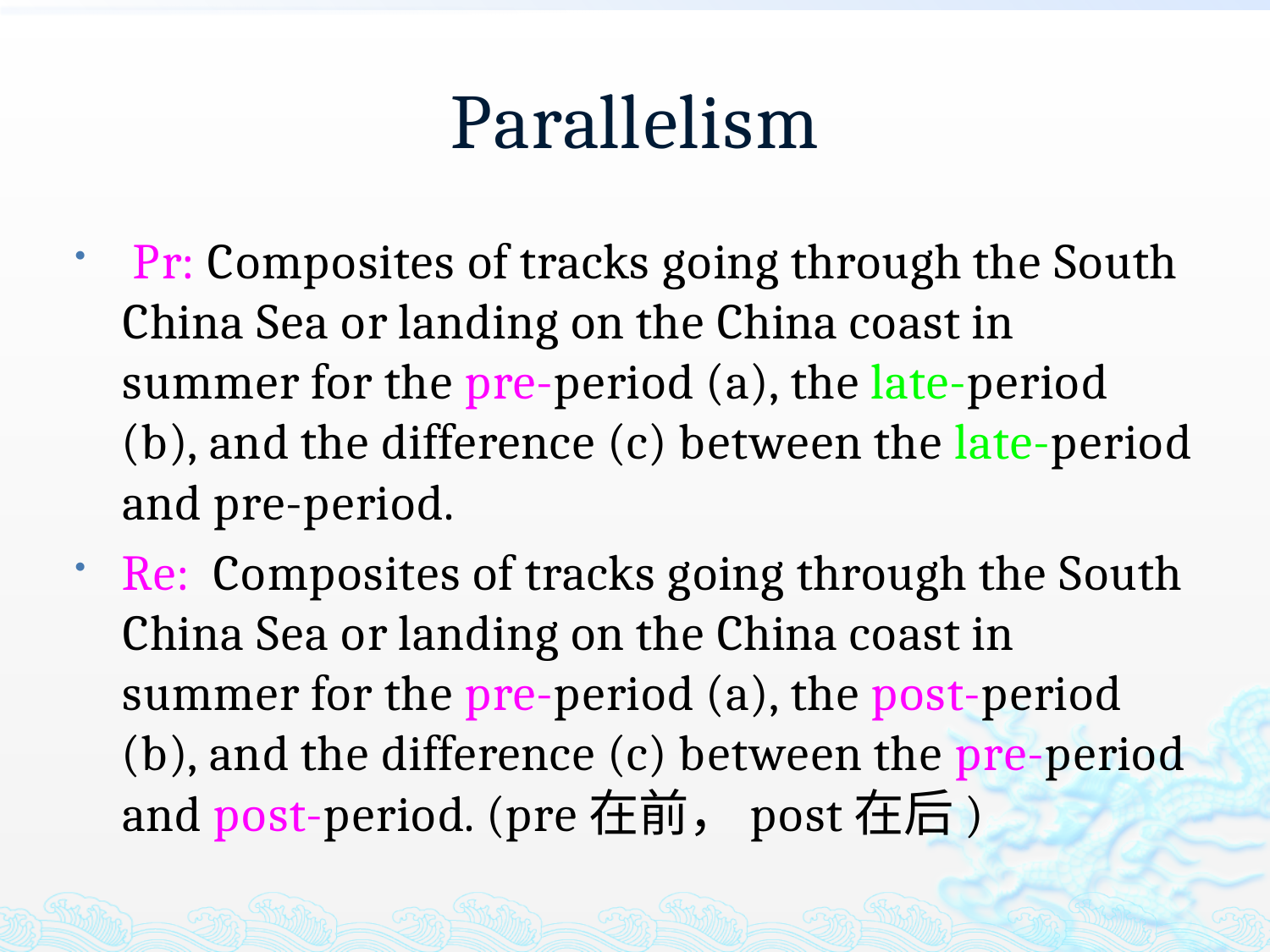

# Parallelism
 Pr: Composites of tracks going through the South China Sea or landing on the China coast in summer for the pre-period (a), the late-period (b), and the difference (c) between the late-period and pre-period.
Re:  Composites of tracks going through the South China Sea or landing on the China coast in summer for the pre-period (a), the post-period (b), and the difference (c) between the pre-period and post-period. (pre在前，post在后)